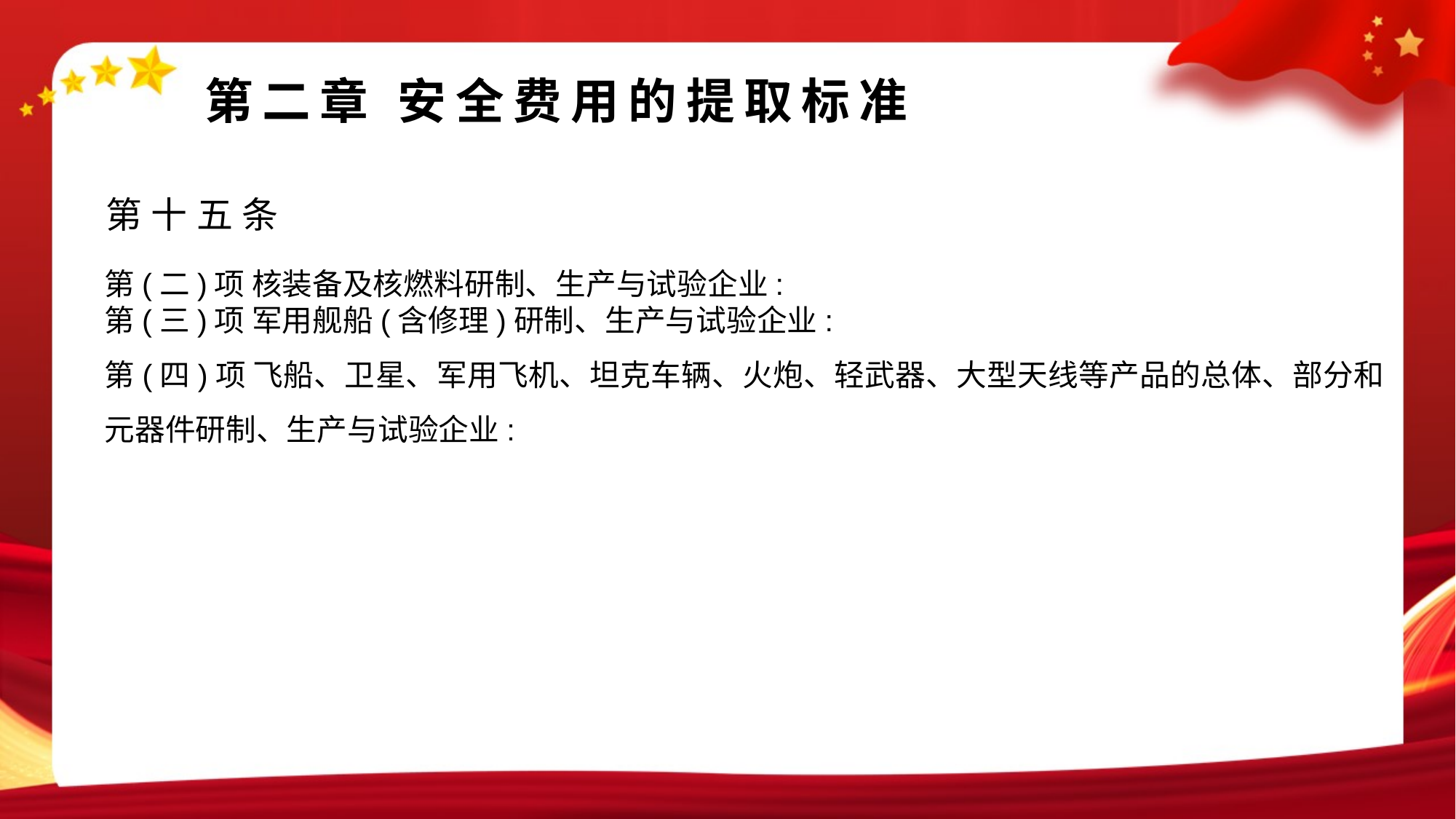

第二章 安全费用的提取标准
第十五条
第(二)项 核装备及核燃料研制、生产与试验企业:
第(三)项 军用舰船(含修理)研制、生产与试验企业:
第(四)项 飞船、卫星、军用飞机、坦克车辆、火炮、轻武器、大型天线等产品的总体、部分和元器件研制、生产与试验企业: